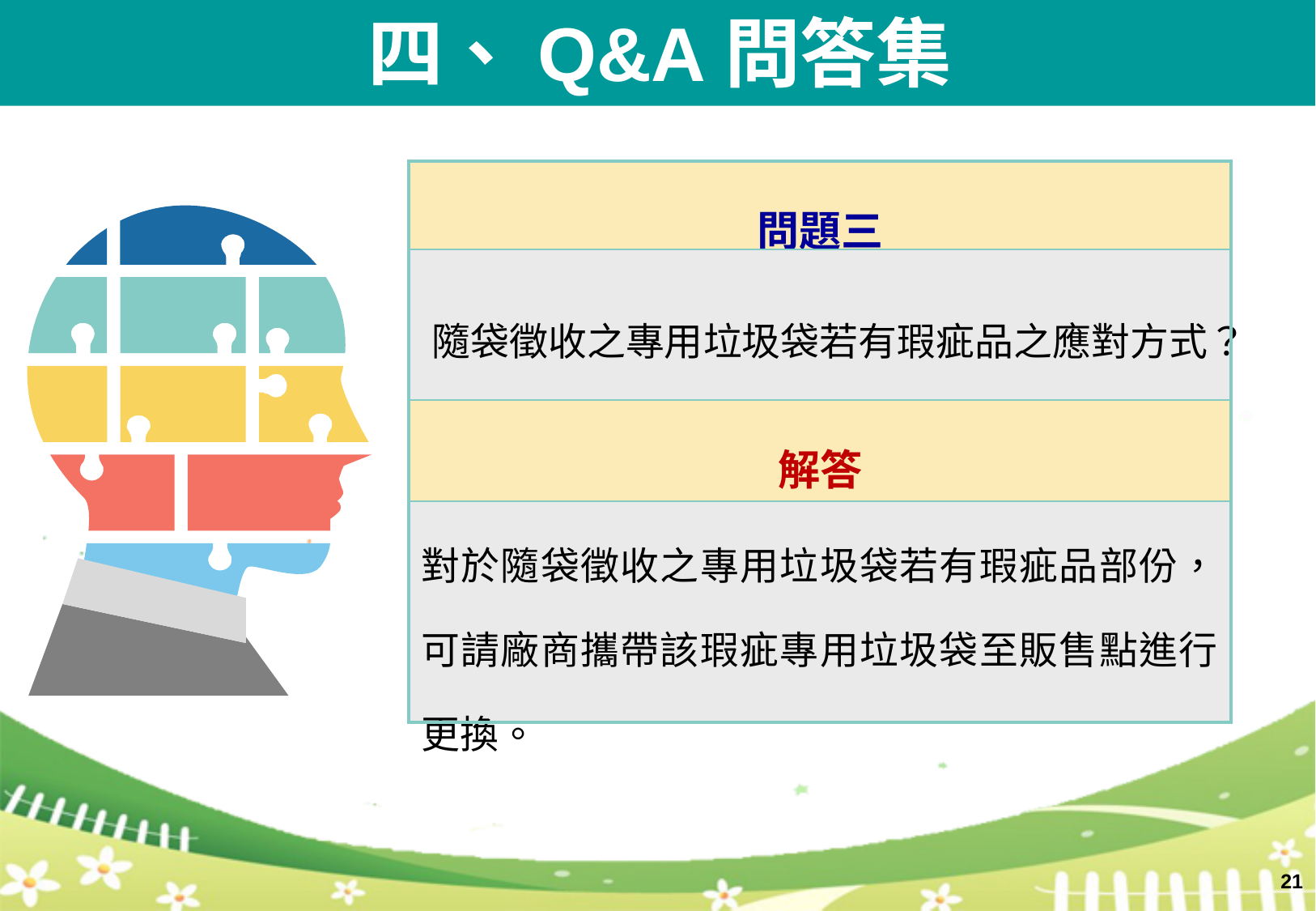

四、Q&A問答集
| 問題三 |
| --- |
| 隨袋徵收之專用垃圾袋若有瑕疵品之應對方式？ |
| 解答 |
| 對於隨袋徵收之專用垃圾袋若有瑕疵品部份，可請廠商攜帶該瑕疵專用垃圾袋至販售點進行更換。 |